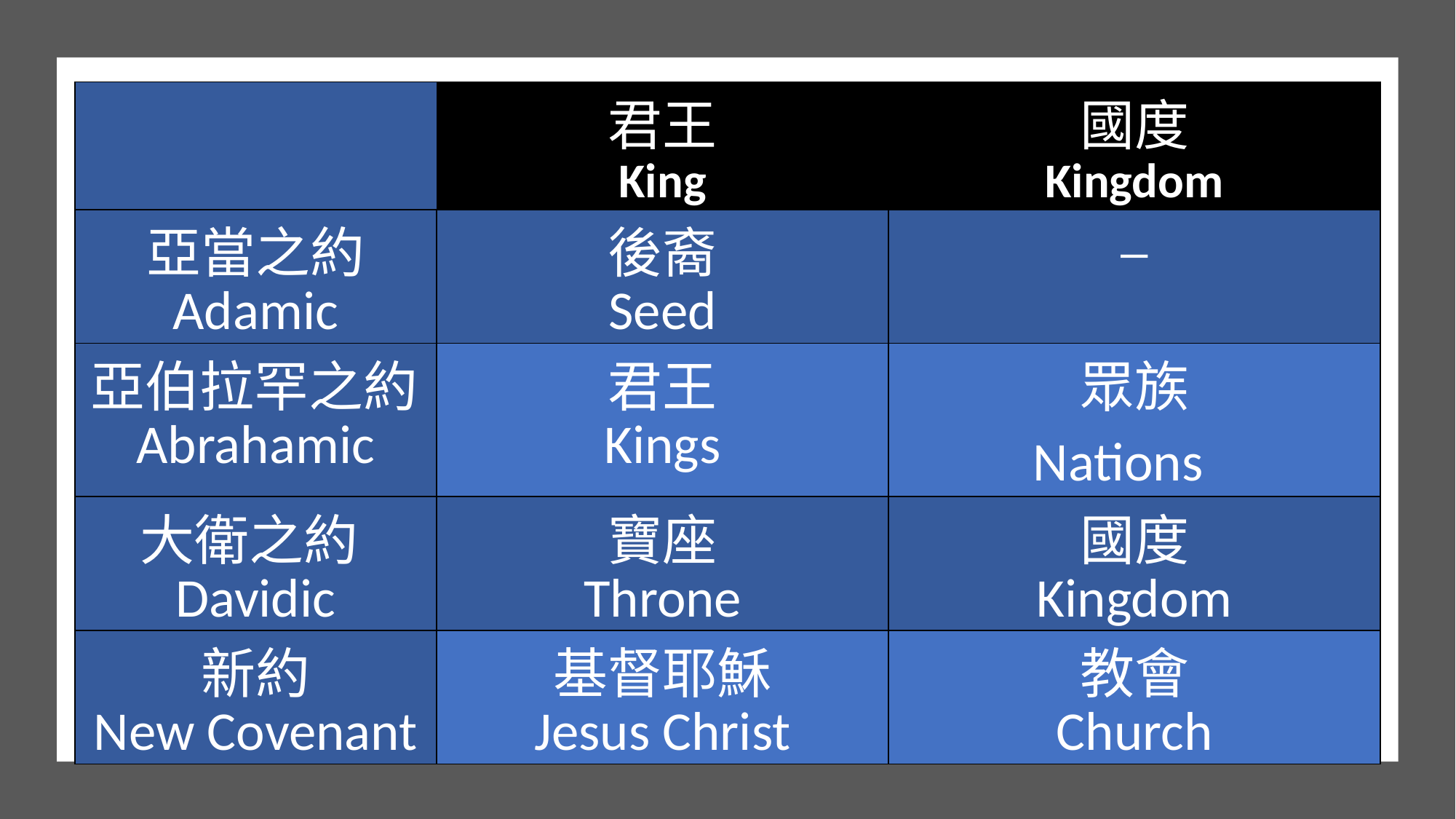

|  | 君王 King | 國度 Kingdom |
| --- | --- | --- |
| 亞當之約 Adamic | 後裔 Seed | \_ |
| 亞伯拉罕之約Abrahamic | 君王 Kings | 眾族 Nations |
| 大衛之約 Davidic | 寶座 Throne | 國度 Kingdom |
| 新約 New Covenant | 基督耶穌 Jesus Christ | 教會 Church |